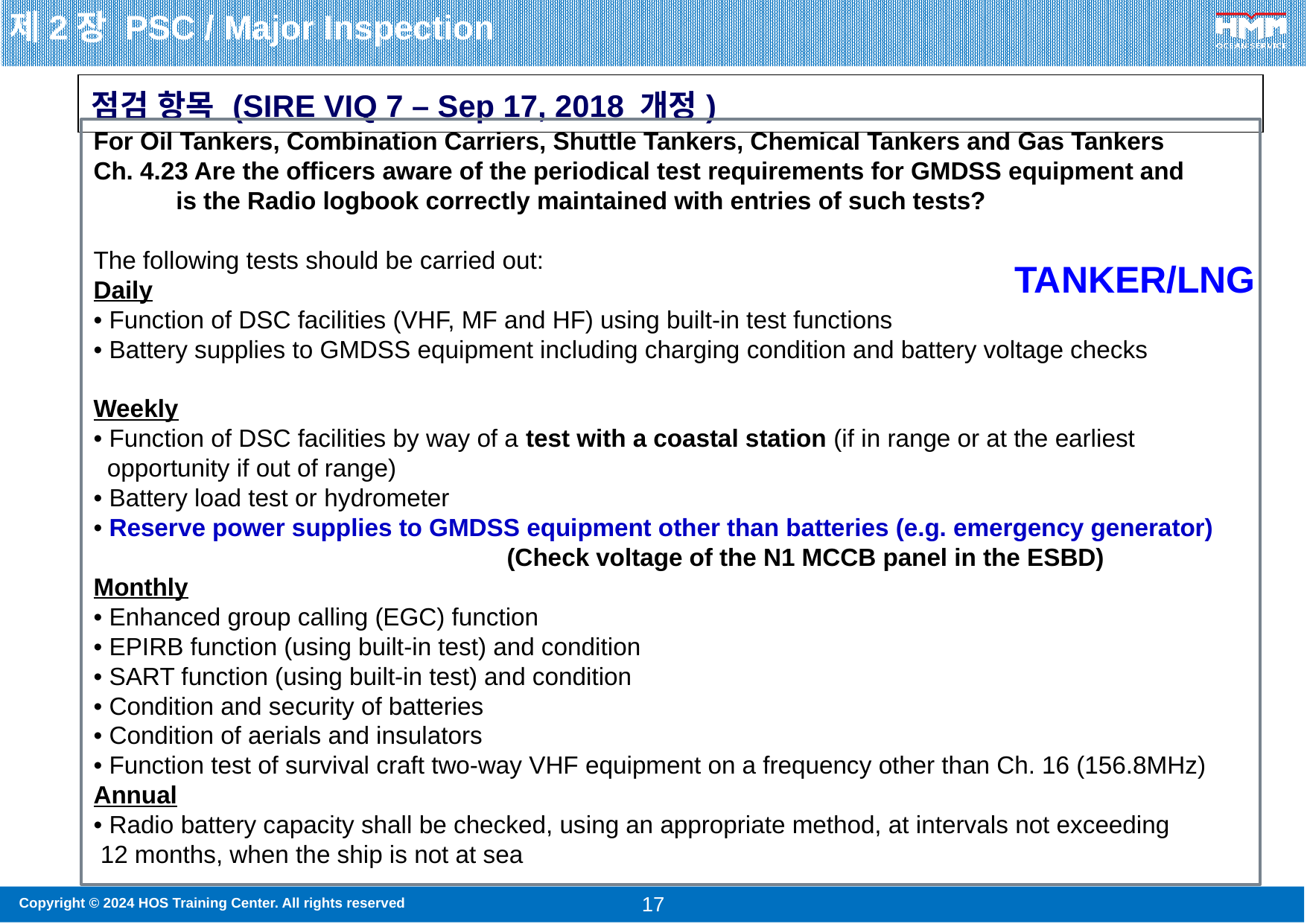

제2장 PSC / Major Inspection
| 점검 항목 (SIRE VIQ 7 – Sep 17, 2018 개정) |
| --- |
For Oil Tankers, Combination Carriers, Shuttle Tankers, Chemical Tankers and Gas Tankers
Ch. 4.23 Are the officers aware of the periodical test requirements for GMDSS equipment and
            is the Radio logbook correctly maintained with entries of such tests?

The following tests should be carried out:
Daily
• Function of DSC facilities (VHF, MF and HF) using built-in test functions
• Battery supplies to GMDSS equipment including charging condition and battery voltage checks

Weekly
• Function of DSC facilities by way of a test with a coastal station (if in range or at the earliest
  opportunity if out of range)
• Battery load test or hydrometer
• Reserve power supplies to GMDSS equipment other than batteries (e.g. emergency generator)
                                                            (Check voltage of the N1 MCCB panel in the ESBD)
Monthly
• Enhanced group calling (EGC) function
• EPIRB function (using built-in test) and condition
• SART function (using built-in test) and condition
• Condition and security of batteries
• Condition of aerials and insulators
• Function test of survival craft two-way VHF equipment on a frequency other than Ch. 16 (156.8MHz)
Annual
• Radio battery capacity shall be checked, using an appropriate method, at intervals not exceeding
 12 months, when the ship is not at sea

Function test of survival craft two-way VHF equipment (BPG 5TH Edition 3.15.6

Weekly :VIQ 5에서는
비중이나 LOAD TEST
VIQ7에서 개정됨
그러나 상기항목점검은
Stcw에서 규정함

Check the output voltage of the N1 panel MCCB in the ESBD and record it in the Radio Log every week

Reserve power supply
배전반
Reserve power source
실제 비상발전기 전력공급
TANKER/LNG
17